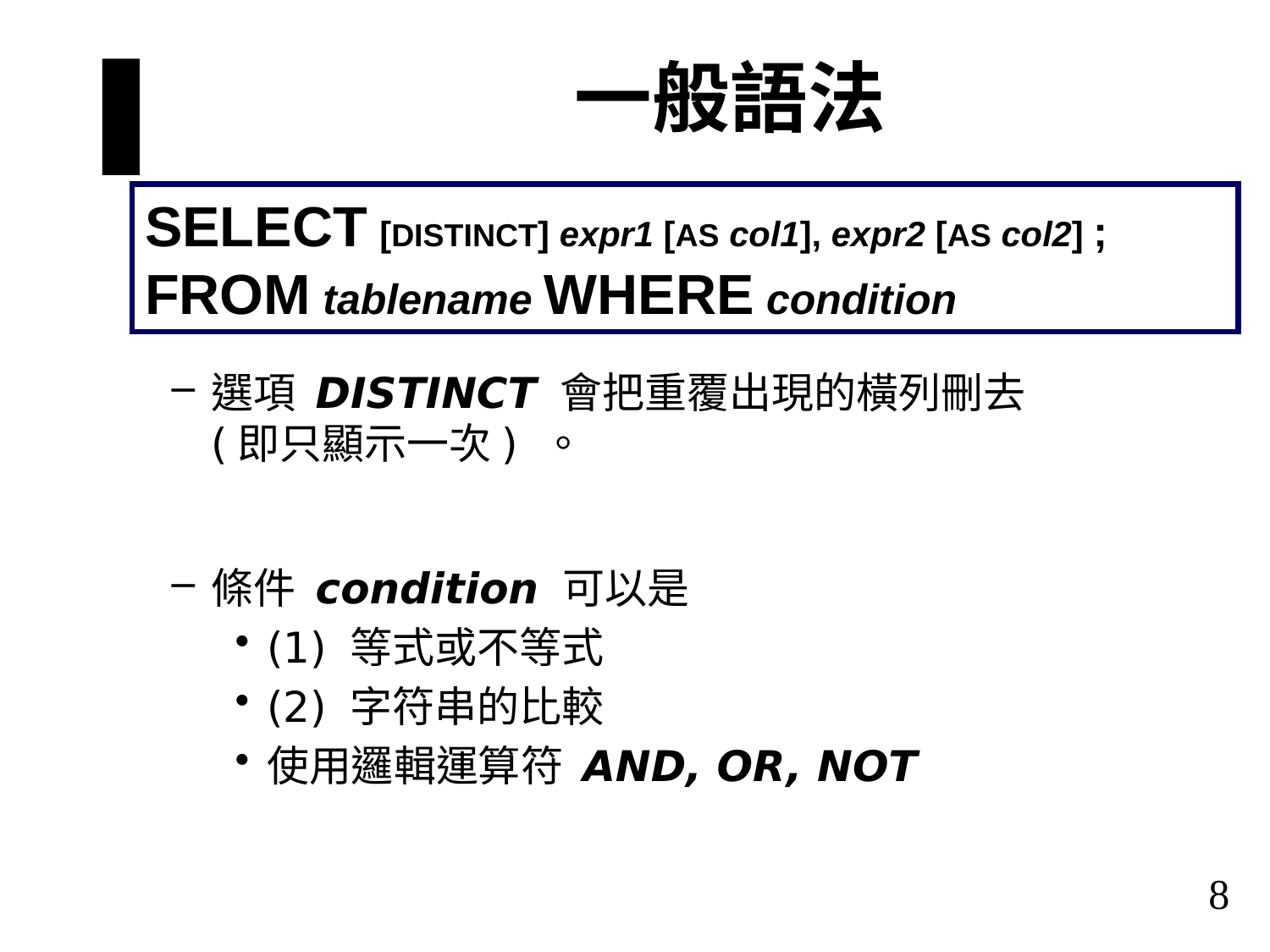

I
一般語法
SELECT [DISTINCT] expr1 [AS col1], expr2 [AS col2] ;
FROM tablename WHERE condition
選項 DISTINCT 會把重覆出現的橫列刪去(即只顯示一次) 。
條件 condition 可以是
(1) 等式或不等式
(2) 字符串的比較
使用邏輯運算符 AND, OR, NOT
8